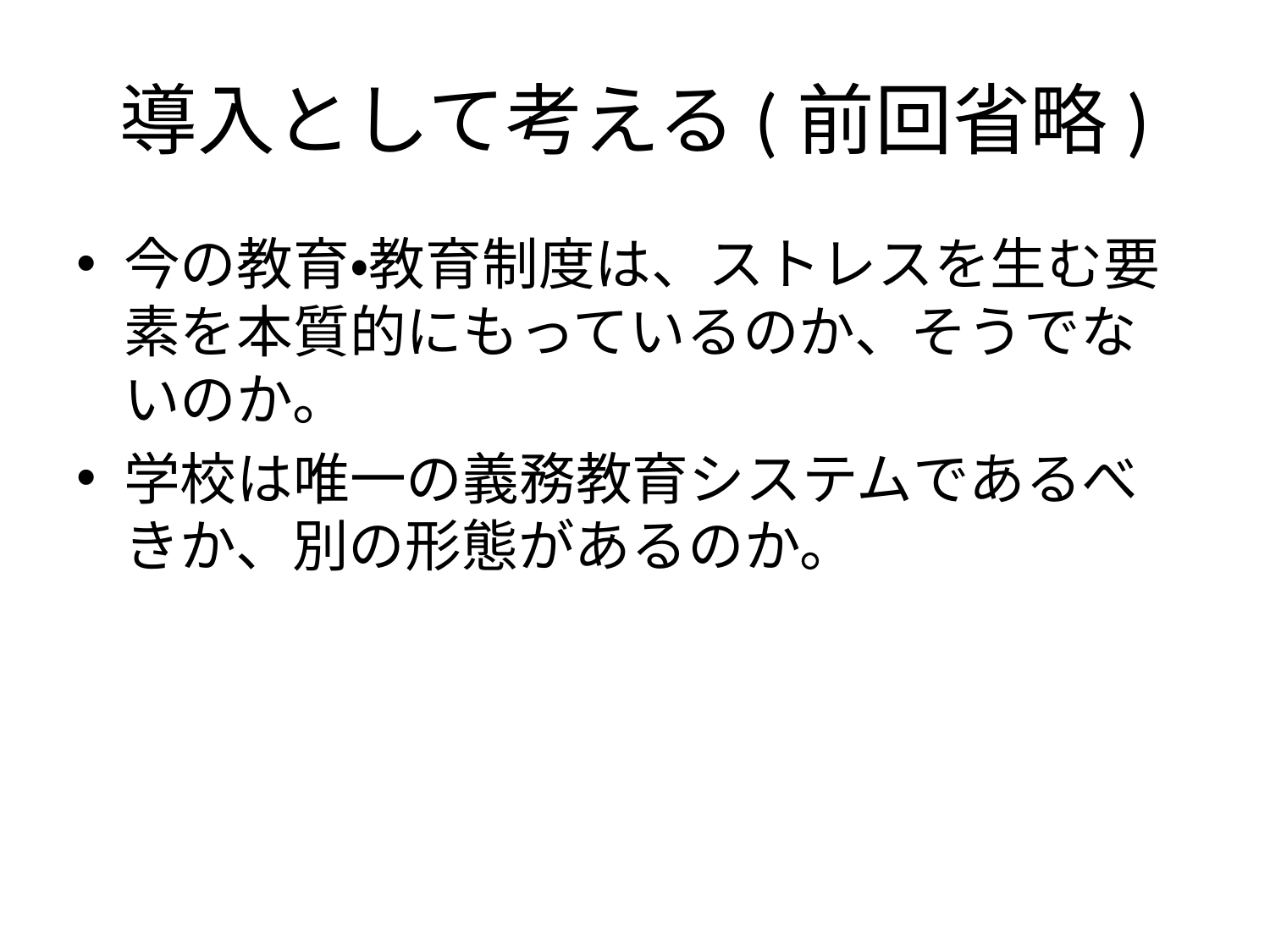

# 導入として考える(前回省略)
今の教育・教育制度は、ストレスを生む要素を本質的にもっているのか、そうでないのか。
学校は唯一の義務教育システムであるべきか、別の形態があるのか。